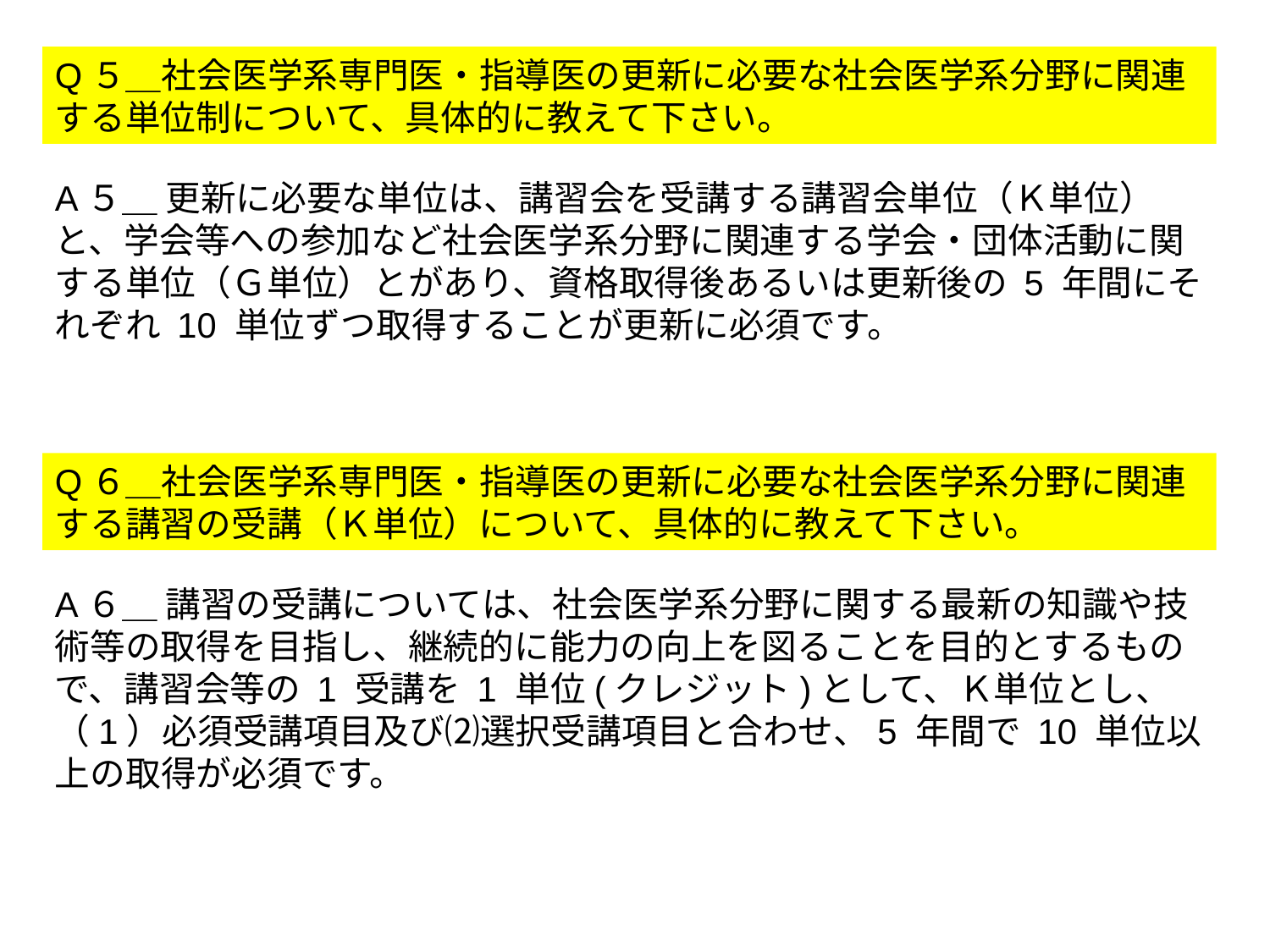

Q５＿社会医学系専門医・指導医の更新に必要な社会医学系分野に関連する単位制について、具体的に教えて下さい。
A５＿ 更新に必要な単位は、講習会を受講する講習会単位（Ｋ単位）と、学会等への参加など社会医学系分野に関連する学会・団体活動に関する単位（Ｇ単位）とがあり、資格取得後あるいは更新後の 5 年間にそれぞれ 10 単位ずつ取得することが更新に必須です。
Q６＿社会医学系専門医・指導医の更新に必要な社会医学系分野に関連する講習の受講（Ｋ単位）について、具体的に教えて下さい。
A６＿ 講習の受講については、社会医学系分野に関する最新の知識や技術等の取得を目指し、継続的に能力の向上を図ることを目的とするもので、講習会等の 1 受講を 1 単位(クレジット)として、Ｋ単位とし、（1）必須受講項目及び⑵選択受講項目と合わせ、5 年間で 10 単位以上の取得が必須です。